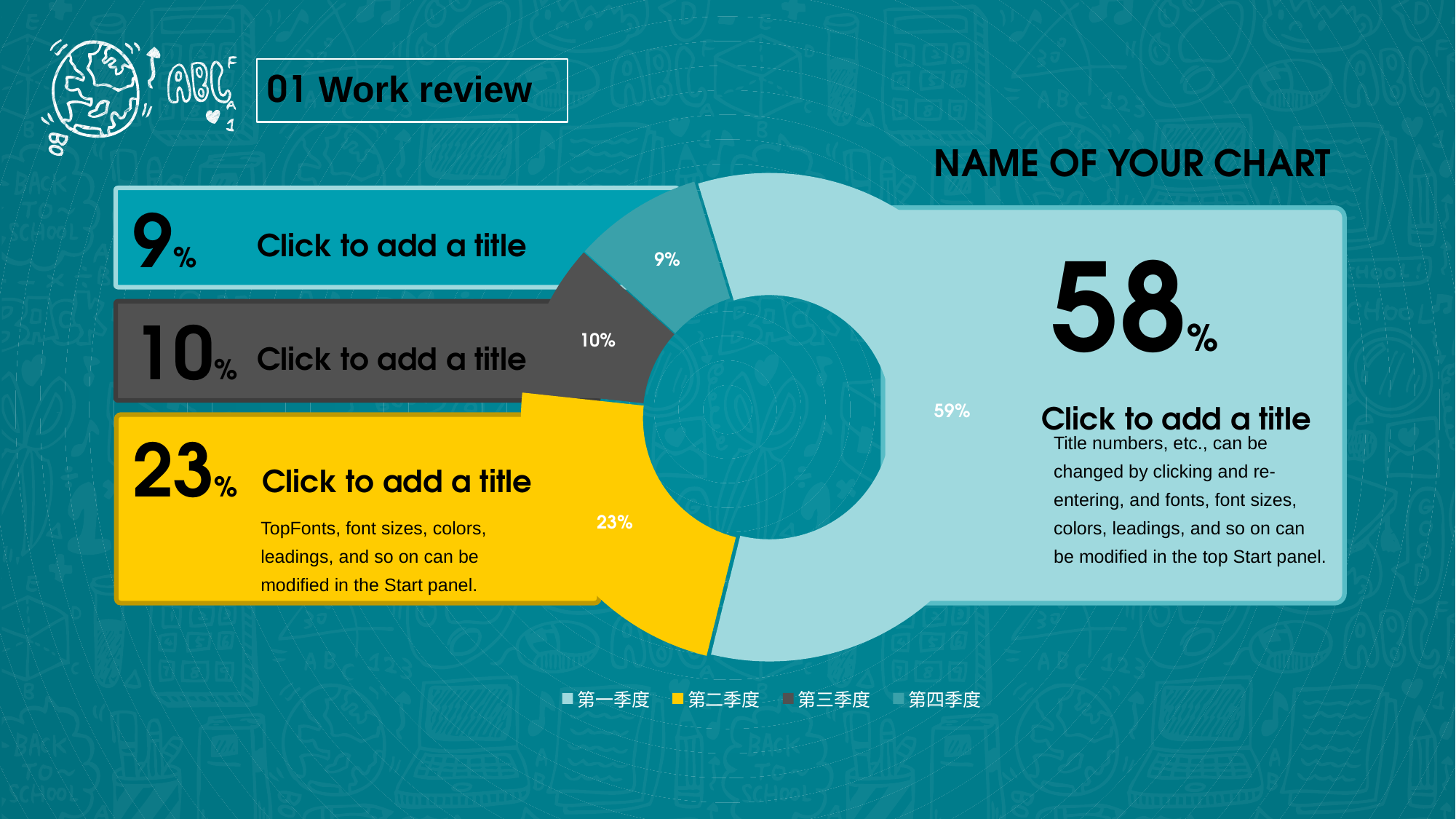

01 Work review
NAME OF YOUR CHART

### Chart

| Category | 销售额 |
|---|---|
| 第一季度 | 8.2 |
| 第二季度 | 3.2 |
| 第三季度 | 1.4 |
| 第四季度 | 1.2 |
9%

Click to add a title
58%
10%

Click to add a title
Click to add a title

23%
Title numbers, etc., can be changed by clicking and re-entering, and fonts, font sizes, colors, leadings, and so on can be modified in the top Start panel.
Click to add a title
TopFonts, font sizes, colors, leadings, and so on can be modified in the Start panel.